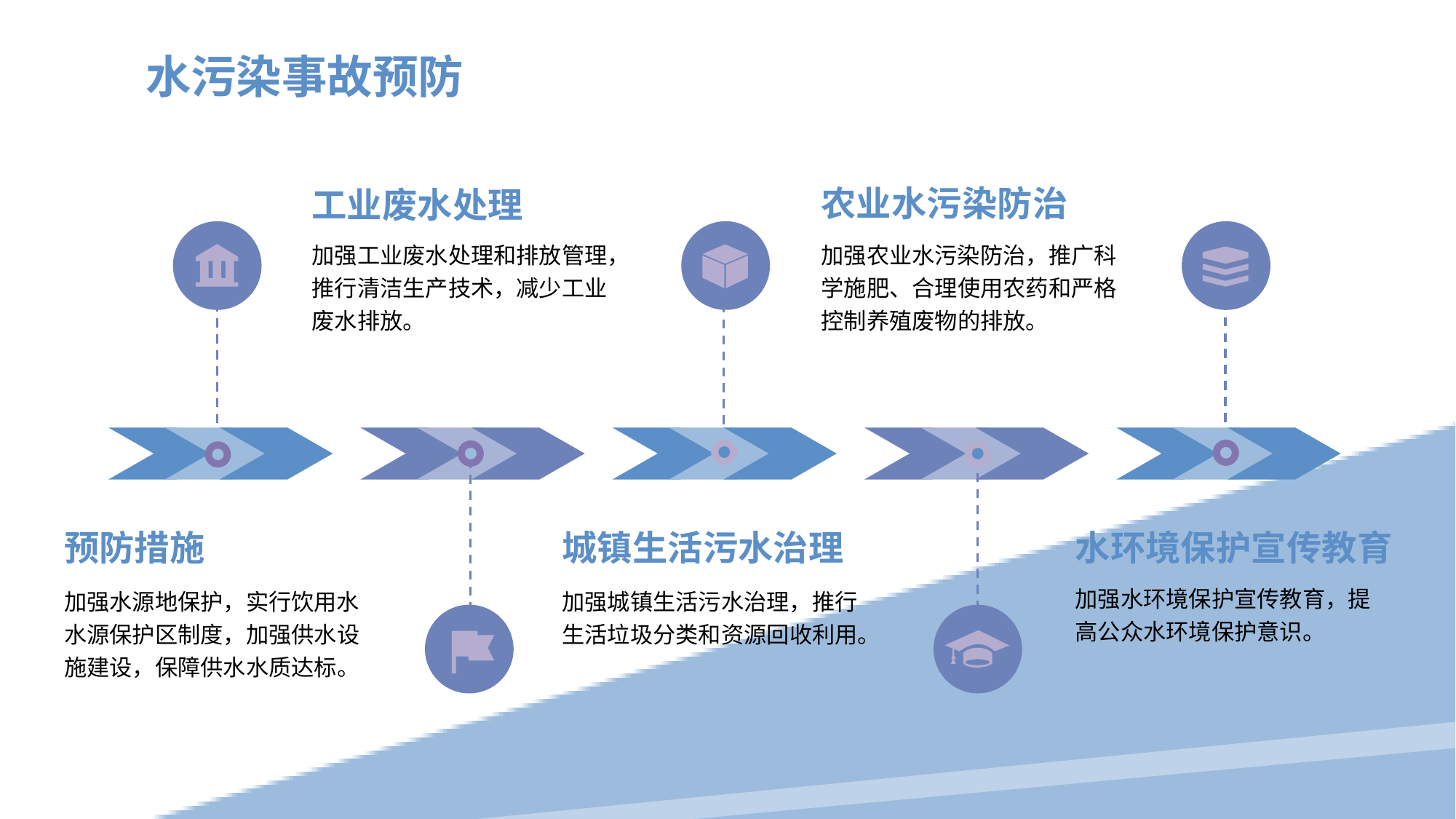

水污染事故预防
农业水污染防治
工业废水处理

加强工业废水处理和排放管理，推行清洁生产技术，减少工业废水排放。

加强农业水污染防治，推广科学施肥、合理使用农药和严格控制养殖废物的排放。

预防措施
城镇生活污水治理
水环境保护宣传教育
加强水环境保护宣传教育，提高公众水环境保护意识。
加强水源地保护，实行饮用水水源保护区制度，加强供水设施建设，保障供水水质达标。
加强城镇生活污水治理，推行生活垃圾分类和资源回收利用。